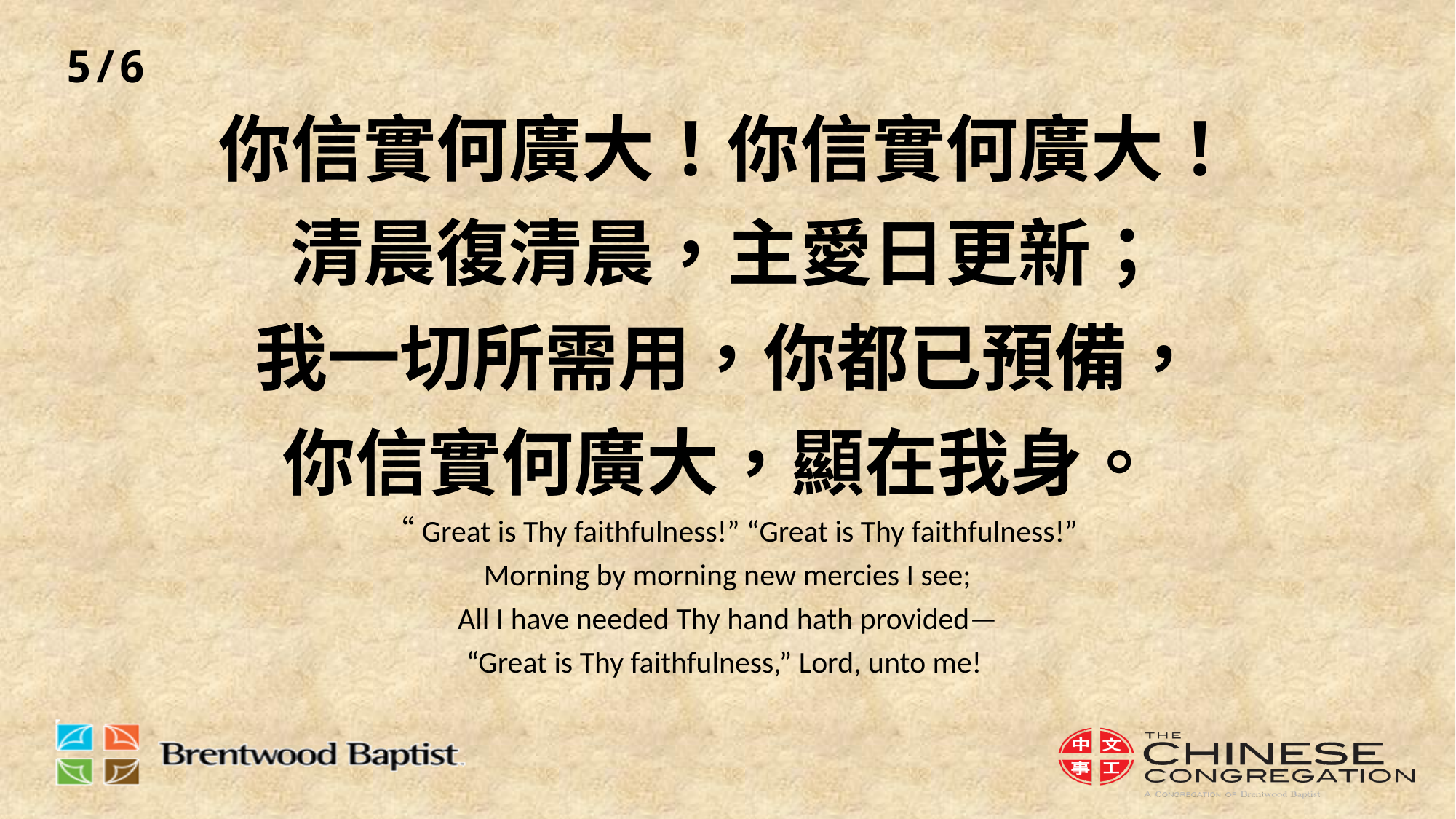

5/6
# 你信實何廣大！你信實何廣大！ 清晨復清晨，主愛日更新； 我一切所需用，你都已預備， 你信實何廣大，顯在我身。 “Great is Thy faithfulness!” “Great is Thy faithfulness!” Morning by morning new mercies I see; All I have needed Thy hand hath provided— “Great is Thy faithfulness,” Lord, unto me!